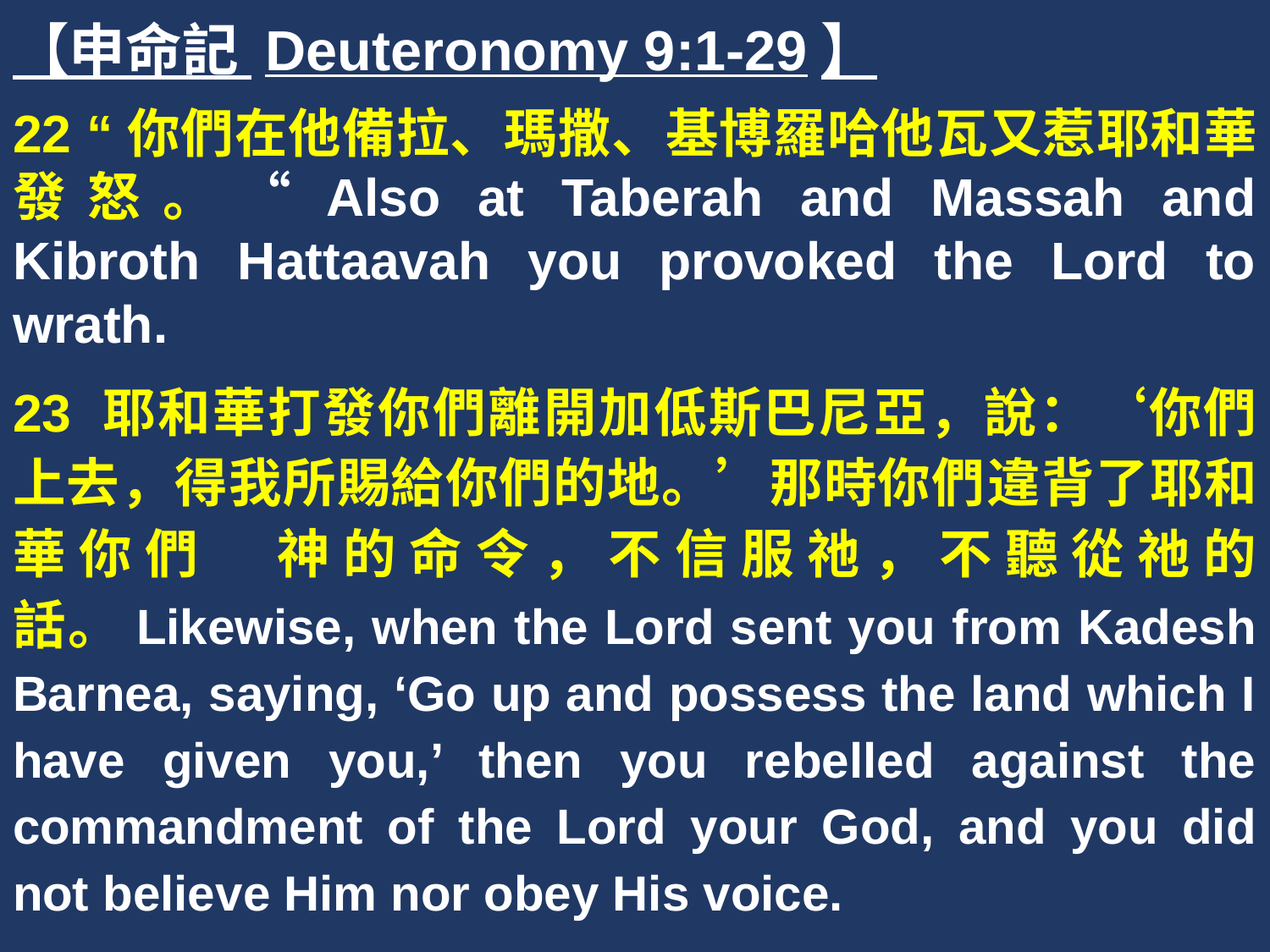

【申命記 Deuteronomy 9:1-29】
22 “你們在他備拉、瑪撒、基博羅哈他瓦又惹耶和華發怒。“Also at Taberah and Massah and Kibroth Hattaavah you provoked the Lord to wrath.
23 耶和華打發你們離開加低斯巴尼亞，說：‘你們上去，得我所賜給你們的地。’那時你們違背了耶和華你們　神的命令，不信服祂，不聽從祂的話。Likewise, when the Lord sent you from Kadesh Barnea, saying, ‘Go up and possess the land which I have given you,’ then you rebelled against the commandment of the Lord your God, and you did not believe Him nor obey His voice.